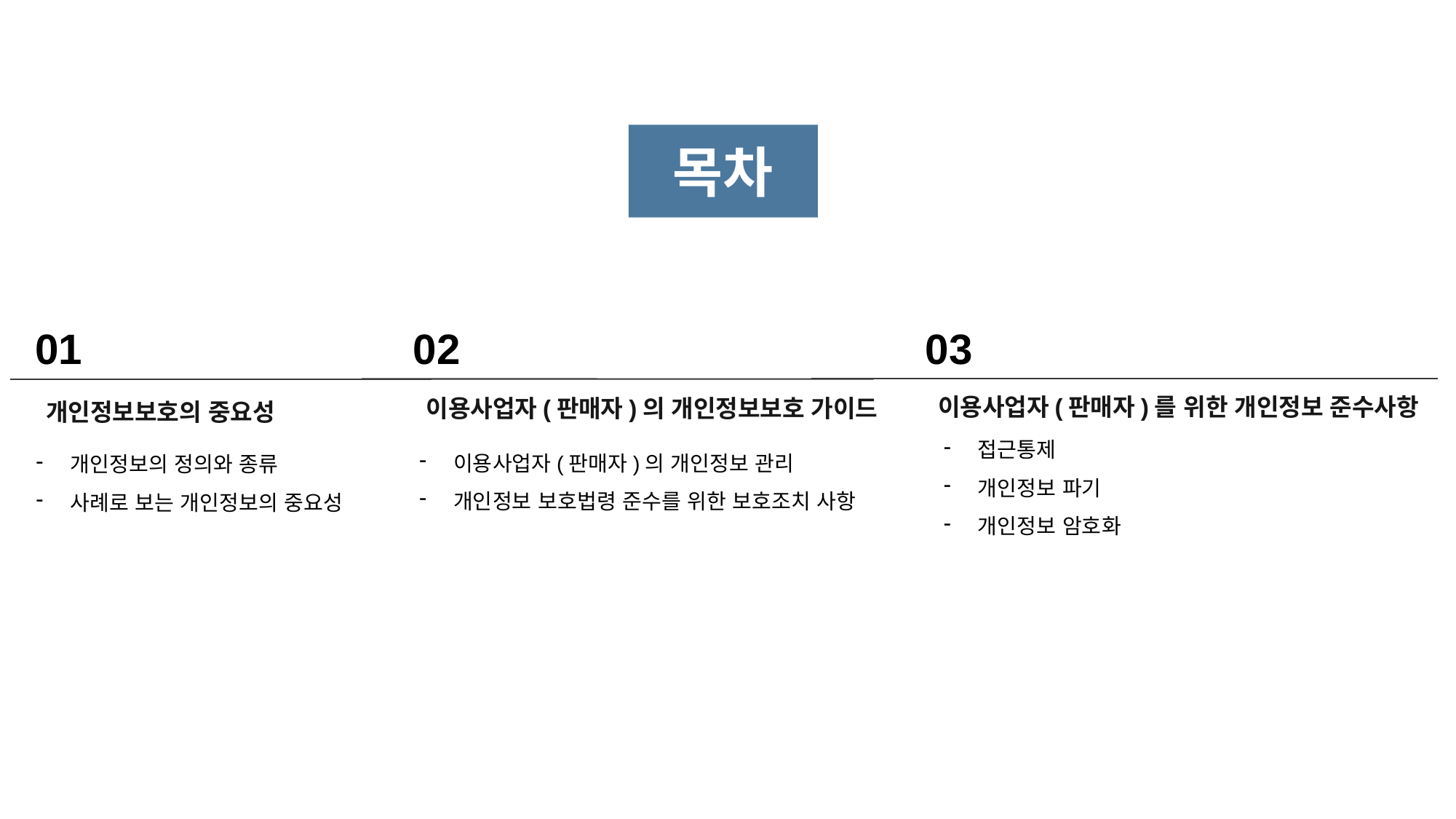

목차
01
개인정보보호의 중요성
개인정보의 정의와 종류
사례로 보는 개인정보의 중요성
02
이용사업자(판매자)의 개인정보보호 가이드
이용사업자(판매자)의 개인정보 관리
개인정보 보호법령 준수를 위한 보호조치 사항
03
이용사업자(판매자)를 위한 개인정보 준수사항
접근통제
개인정보 파기
개인정보 암호화